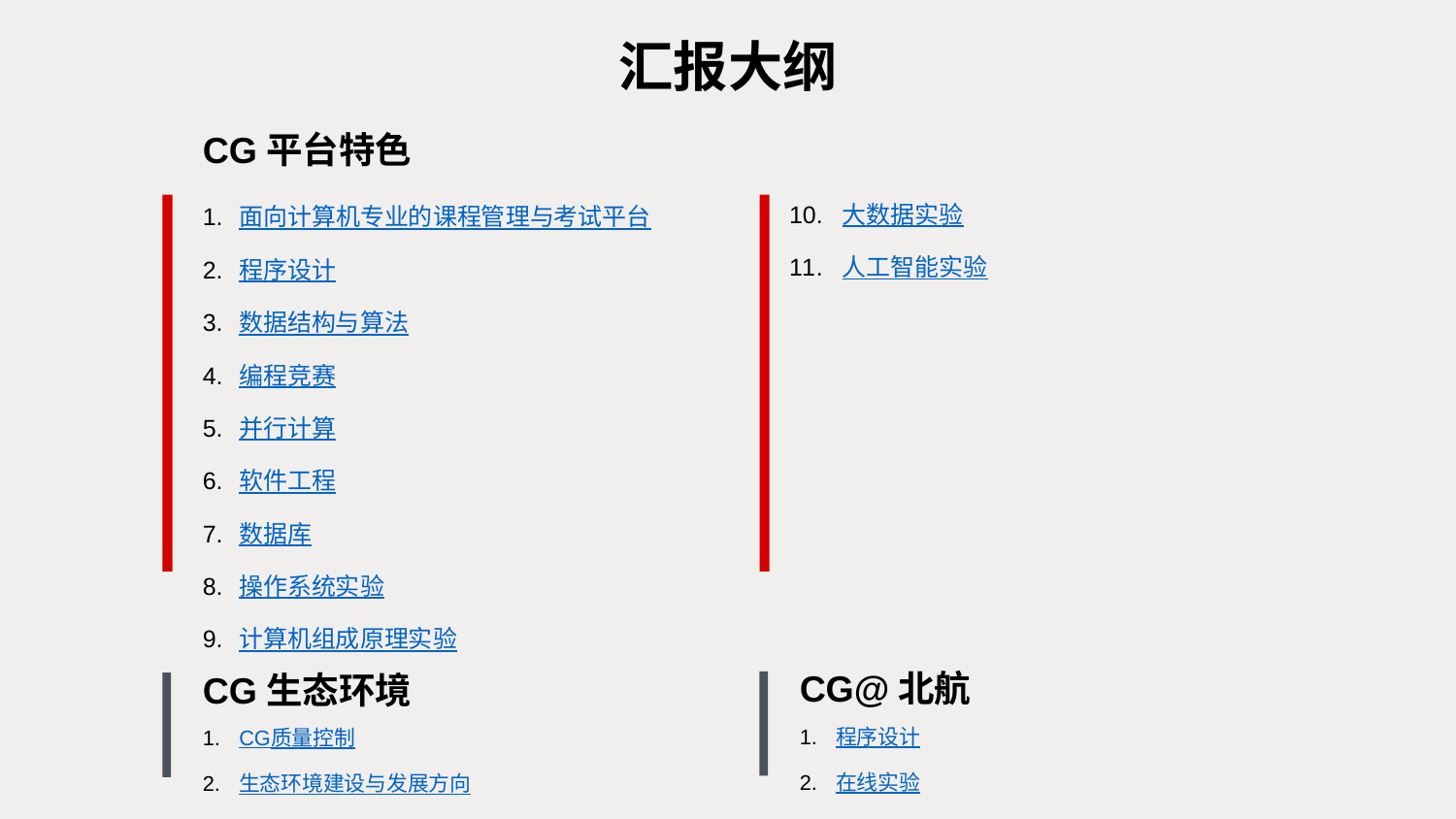

# 汇报大纲
CG平台特色
面向计算机专业的课程管理与考试平台
程序设计
数据结构与算法
编程竞赛
并行计算
软件工程
数据库
操作系统实验
计算机组成原理实验
  大数据实验
  人工智能实验

CG@北航
程序设计
在线实验
CG生态环境
CG质量控制
生态环境建设与发展方向